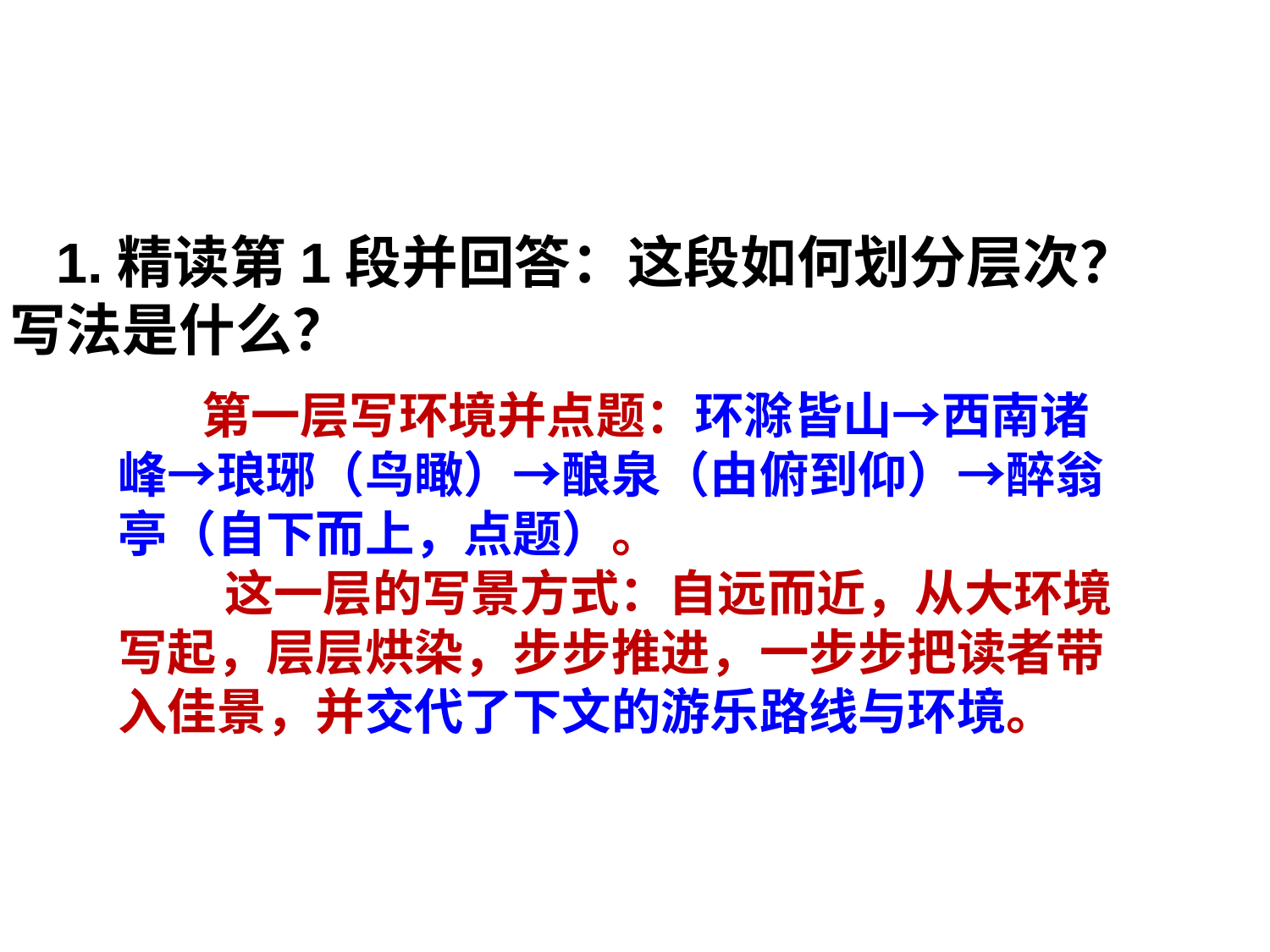

1.精读第1段并回答：这段如何划分层次？写法是什么？

第一层写环境并点题：环滁皆山→西南诸峰→琅琊（鸟瞰）→酿泉（由俯到仰）→醉翁亭（自下而上，点题）。
 这一层的写景方式：自远而近，从大环境写起，层层烘染，步步推进，一步步把读者带入佳景，并交代了下文的游乐路线与环境。